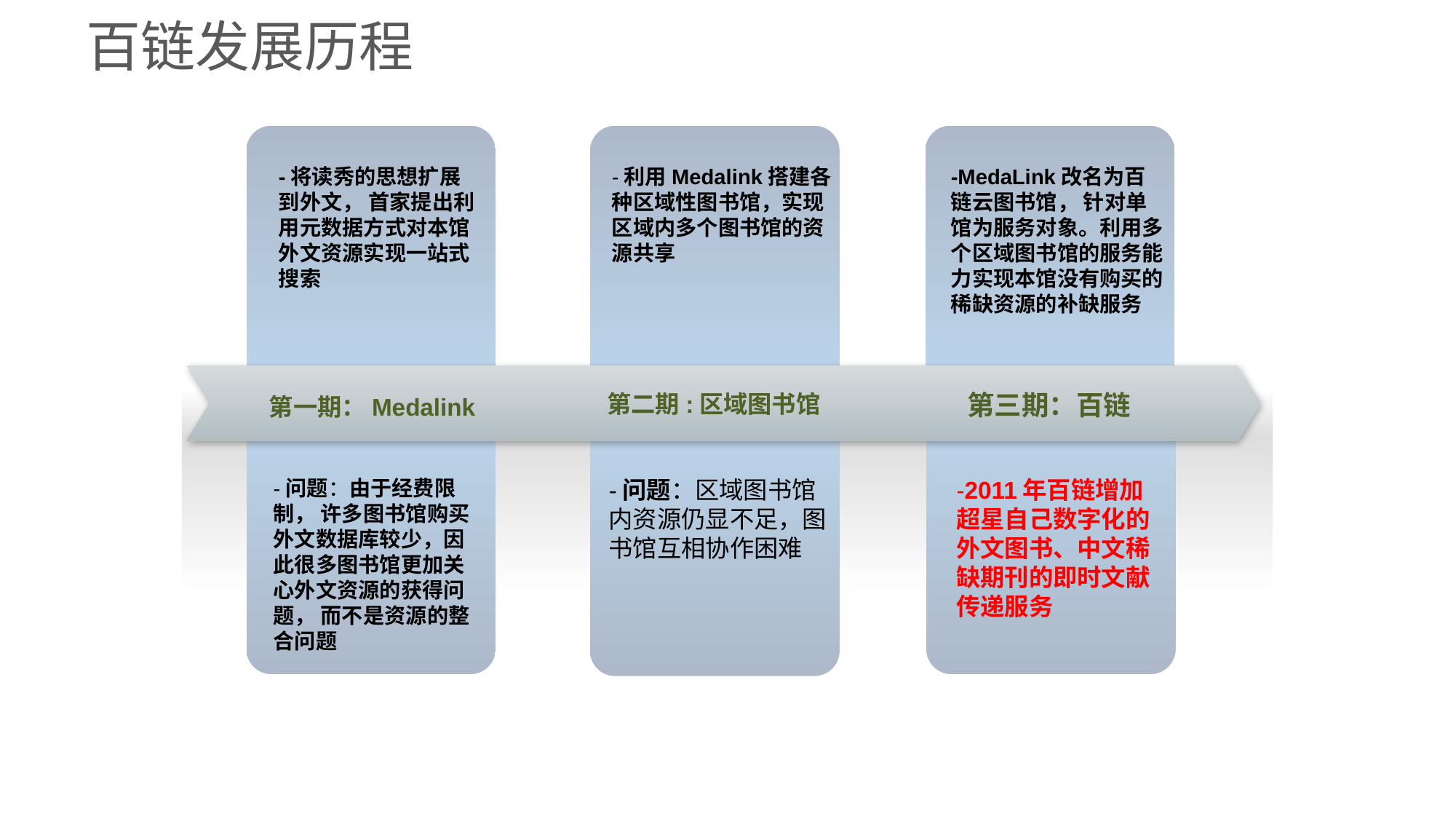

百链发展历程

-将读秀的思想扩展到外文， 首家提出利用元数据方式对本馆外文资源实现一站式搜索
-利用Medalink搭建各种区域性图书馆，实现区域内多个图书馆的资源共享
-MedaLink改名为百链云图书馆， 针对单馆为服务对象。利用多个区域图书馆的服务能力实现本馆没有购买的稀缺资源的补缺服务

第三期：百链
第二期:区域图书馆
第一期：Medalink

-问题：由于经费限制， 许多图书馆购买外文数据库较少，因此很多图书馆更加关心外文资源的获得问题， 而不是资源的整合问题
-问题：区域图书馆内资源仍显不足，图书馆互相协作困难
-2011年百链增加超星自己数字化的外文图书、中文稀缺期刊的即时文献传递服务